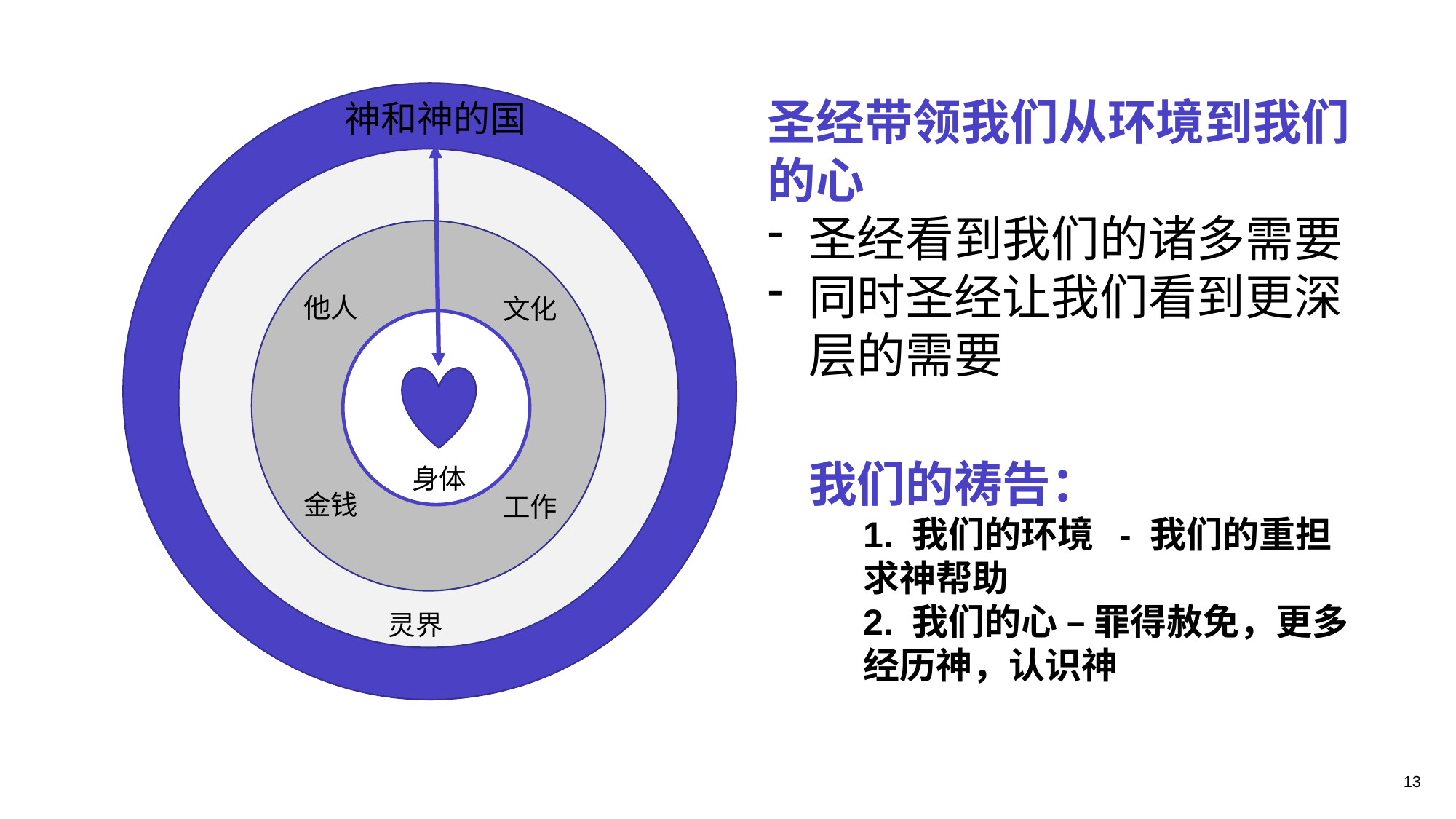

圣经带领我们从环境到我们的心
圣经看到我们的诸多需要
同时圣经让我们看到更深层的需要
神和神的国

他人
文化

我们的祷告：
1. 我们的环境  - 我们的重担求神帮助
2. 我们的心 – 罪得赦免，更多经历神，认识神
身体
金钱
工作
灵界
13